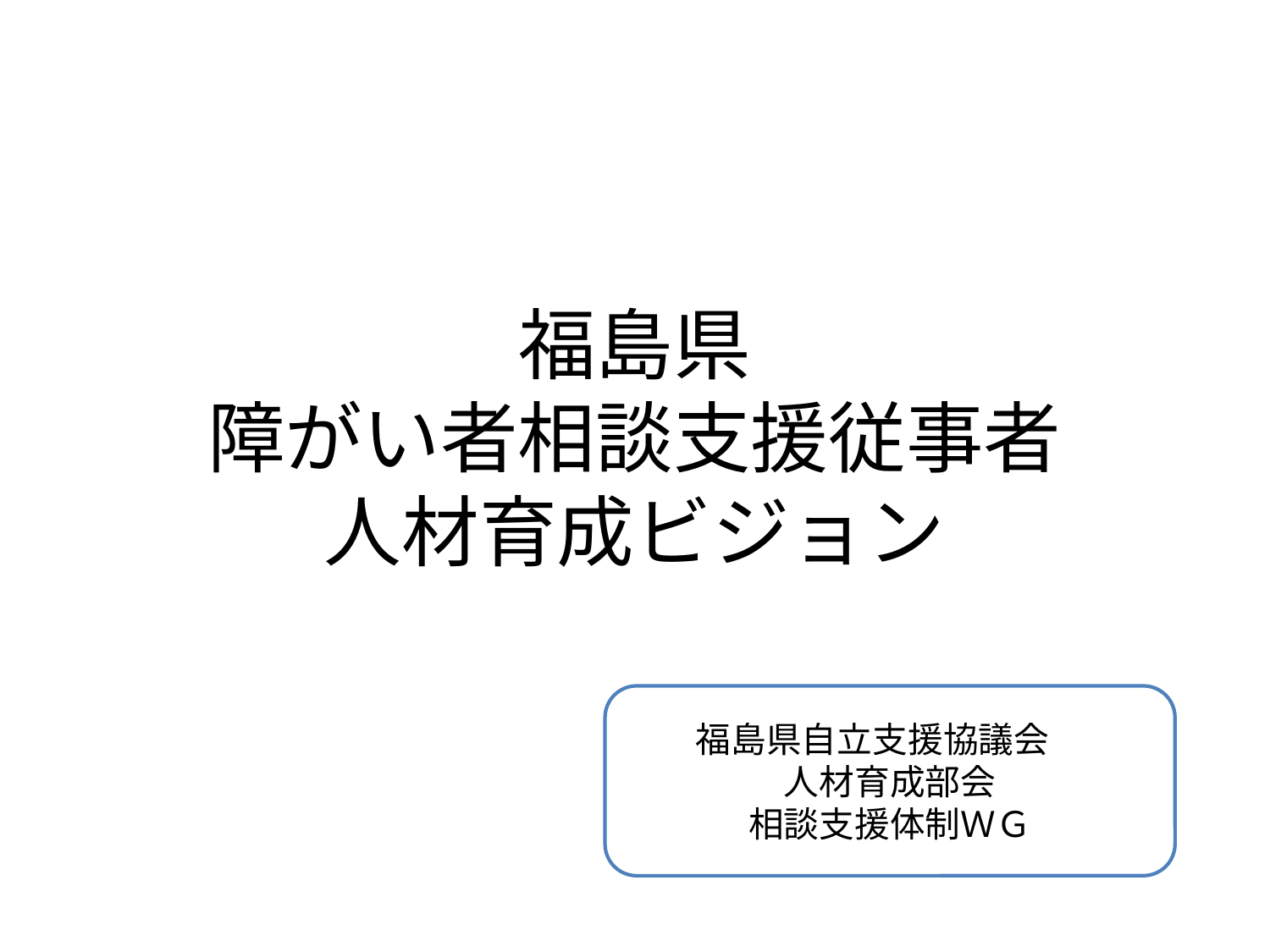

# 福島県 障がい者相談支援従事者 人材育成ビジョン
福島県自立支援協議会
人材育成部会
相談支援体制ＷＧ